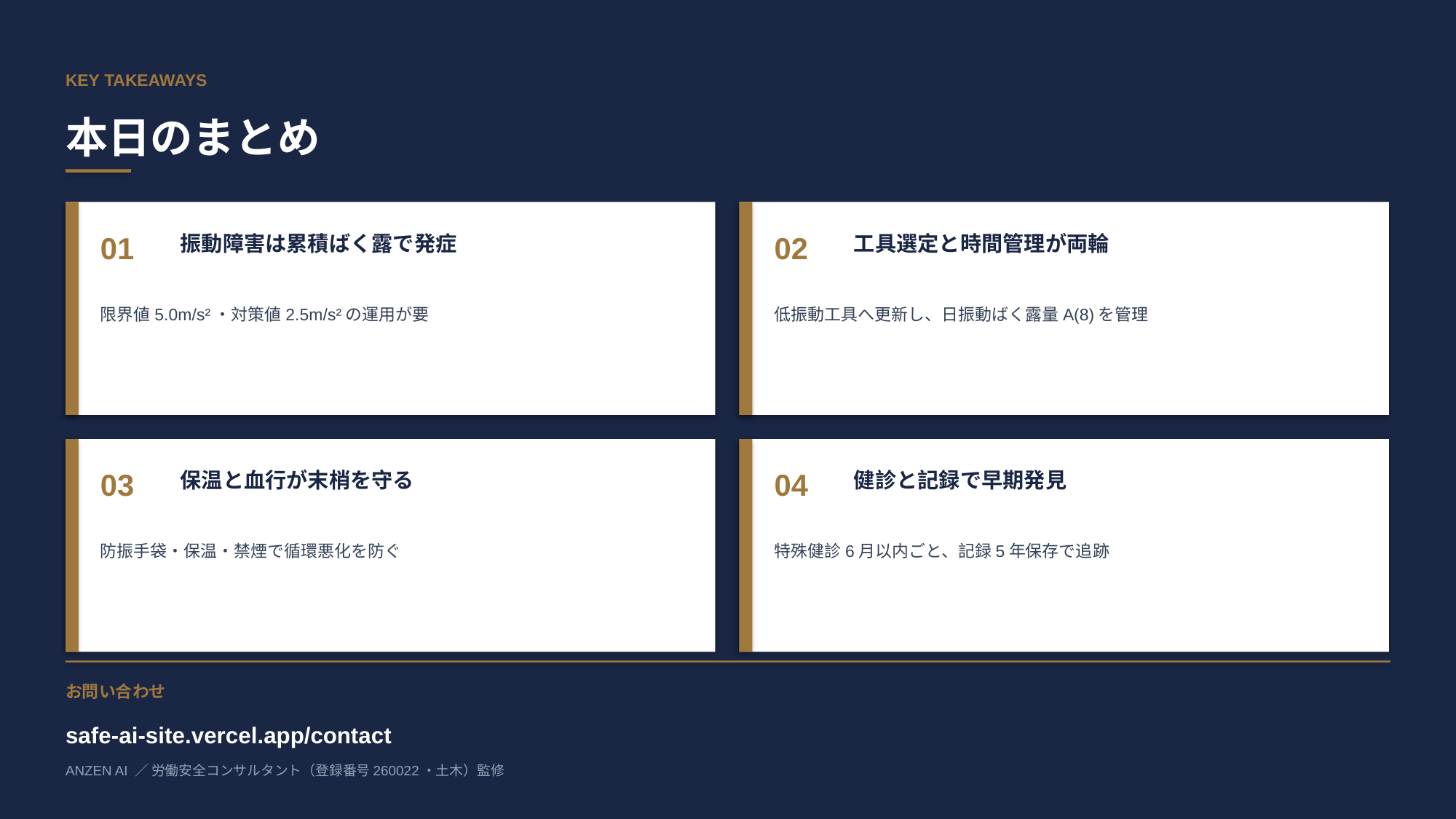

KEY TAKEAWAYS
本日のまとめ

01
02
振動障害は累積ばく露で発症
工具選定と時間管理が両輪
限界値5.0m/s²・対策値2.5m/s²の運用が要
低振動工具へ更新し、日振動ばく露量A(8)を管理

03
04
保温と血行が末梢を守る
健診と記録で早期発見
防振手袋・保温・禁煙で循環悪化を防ぐ
特殊健診6月以内ごと、記録5年保存で追跡

お問い合わせ
safe-ai-site.vercel.app/contact
ANZEN AI ／ 労働安全コンサルタント（登録番号260022・土木）監修